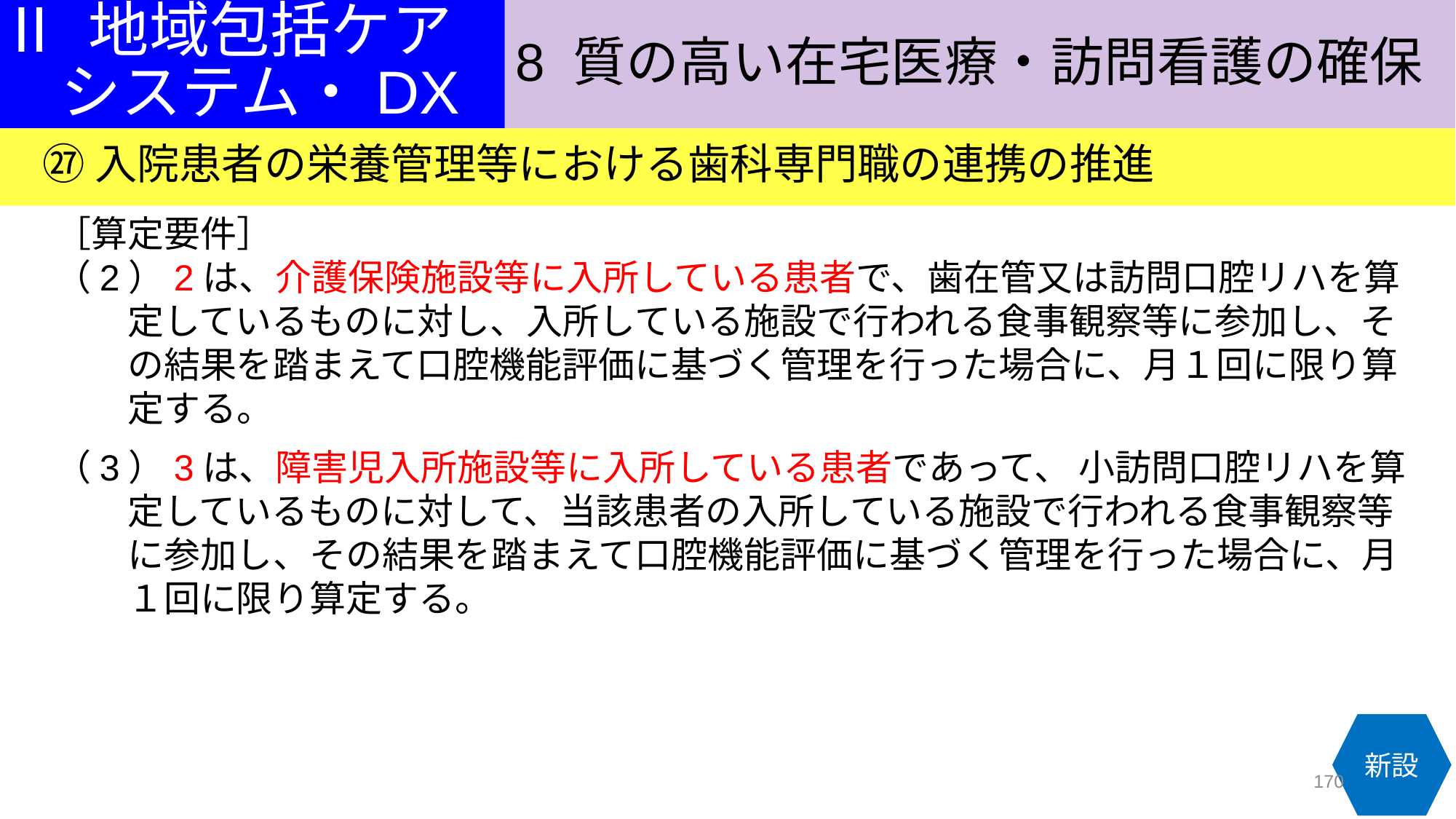

8 質の高い在宅医療・訪問看護の確保
Ⅱ 地域包括ケア
　システム・DX
㉗ 入院患者の栄養管理等における歯科専門職の連携の推進
［算定要件］
（2）2は、介護保険施設等に入所している患者で、歯在管又は訪問口腔リハを算
　　定しているものに対し、入所している施設で行われる食事観察等に参加し、そ
　　の結果を踏まえて口腔機能評価に基づく管理を行った場合に、月１回に限り算
　　定する。

（3）3は、障害児入所施設等に入所している患者であって、 小訪問口腔リハを算
　　定しているものに対して、当該患者の入所している施設で行われる食事観察等
　　に参加し、その結果を踏まえて口腔機能評価に基づく管理を行った場合に、月
　　１回に限り算定する。

新設
170